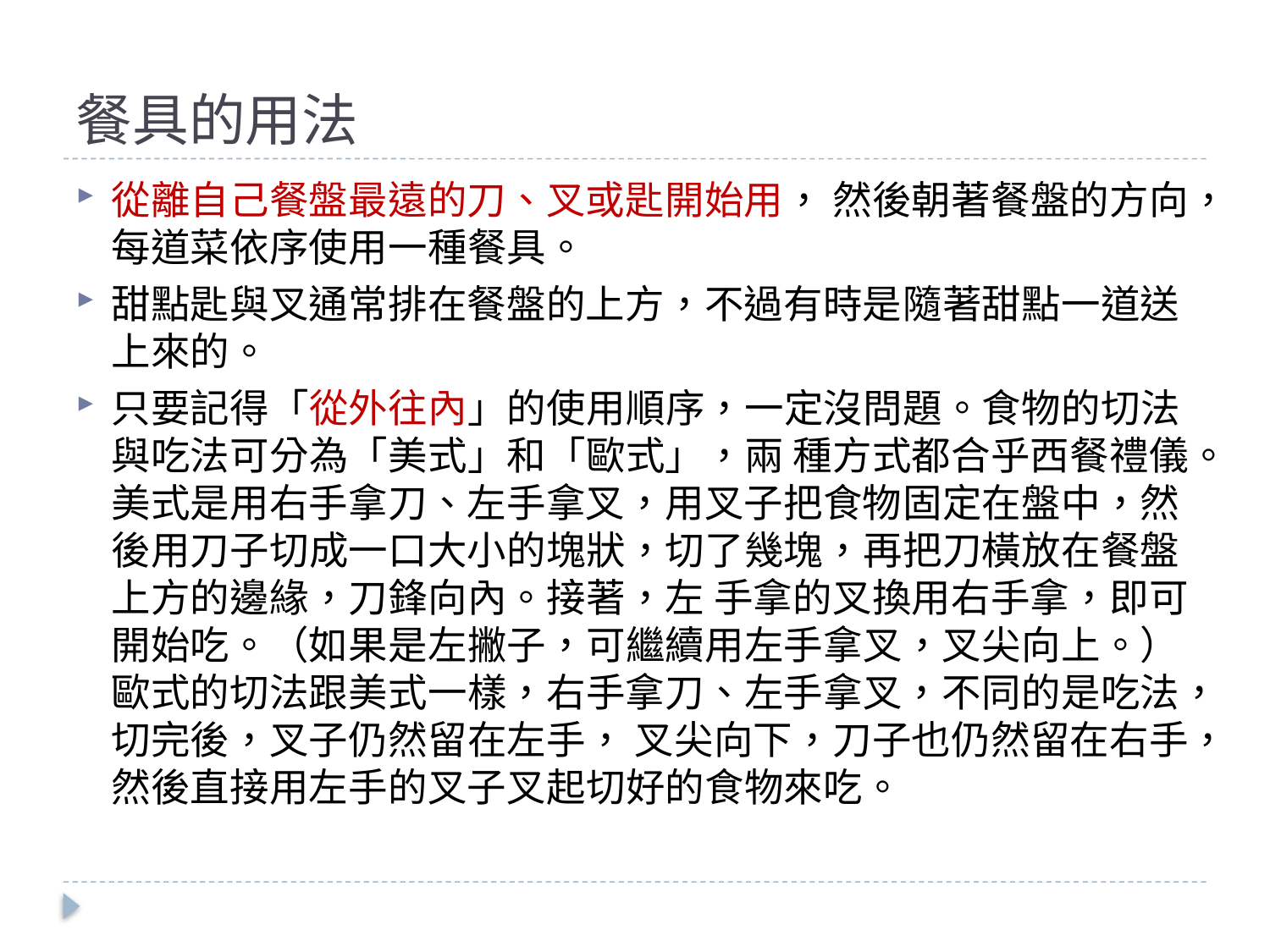

# 餐具的用法
從離自己餐盤最遠的刀、叉或匙開始用， 然後朝著餐盤的方向，每道菜依序使用一種餐具。
甜點匙與叉通常排在餐盤的上方，不過有時是隨著甜點一道送上來的。
只要記得「從外往內」的使用順序，一定沒問題。食物的切法與吃法可分為「美式」和「歐式」，兩 種方式都合乎西餐禮儀。美式是用右手拿刀、左手拿叉，用叉子把食物固定在盤中，然後用刀子切成一口大小的塊狀，切了幾塊，再把刀橫放在餐盤上方的邊緣，刀鋒向內。接著，左 手拿的叉換用右手拿，即可開始吃。（如果是左撇子，可繼續用左手拿叉，叉尖向上。）歐式的切法跟美式一樣，右手拿刀、左手拿叉，不同的是吃法，切完後，叉子仍然留在左手， 叉尖向下，刀子也仍然留在右手，然後直接用左手的叉子叉起切好的食物來吃。